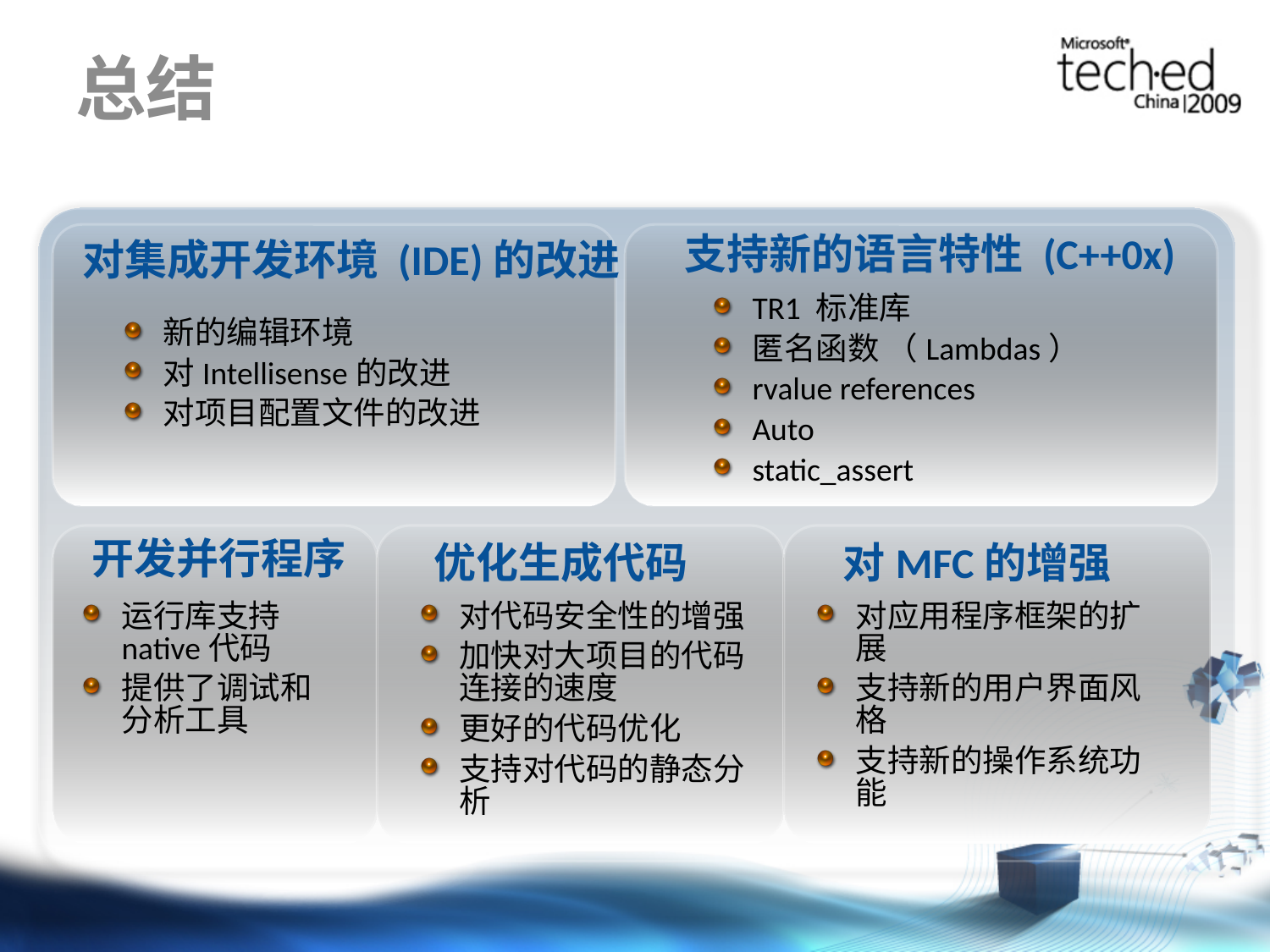

# 总结

对集成开发环境 (IDE)的改进
支持新的语言特性 (C++0x)
TR1 标准库
匿名函数 （Lambdas）
rvalue references
Auto
static_assert

新的编辑环境
对Intellisense的改进
对项目配置文件的改进

开发并行程序

优化生成代码
对MFC的增强
运行库支持native代码
提供了调试和分析工具
对代码安全性的增强
加快对大项目的代码连接的速度
更好的代码优化
支持对代码的静态分析
对应用程序框架的扩展
支持新的用户界面风格
支持新的操作系统功能